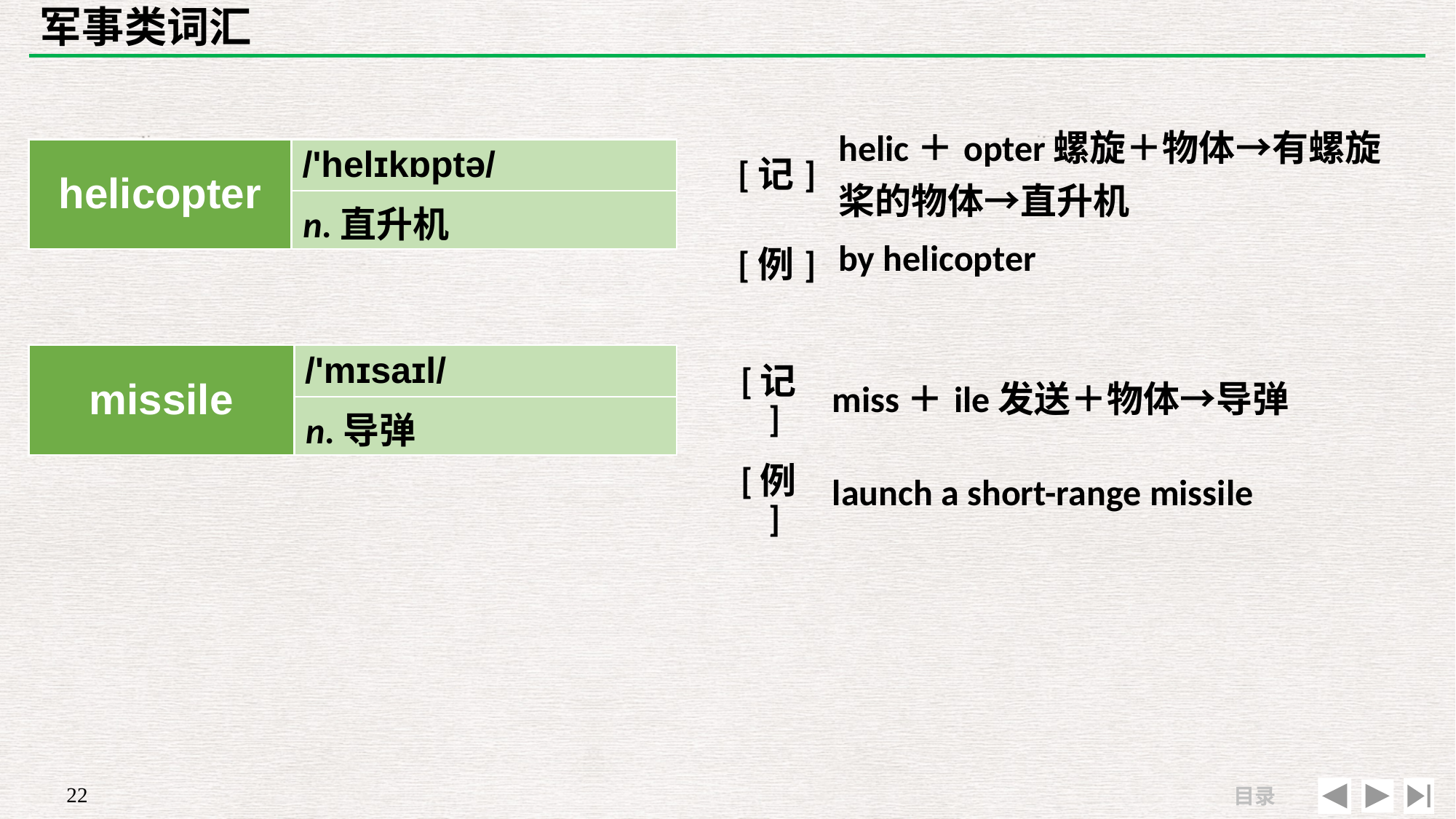

# 军事类词汇

| [记] | helic＋opter螺旋＋物体→有螺旋桨的物体→直升机 |
| --- | --- |
| [例] | by helicopter |
| helicopter | /'helɪkɒptə/ |
| --- | --- |
|  |  |
n.直升机
| missile | /'mɪsaɪl/ |
| --- | --- |
|  |  |
| [记] | miss＋ile发送＋物体→导弹 |
| --- | --- |
| [例] | launch a short-range missile |
n.导弹